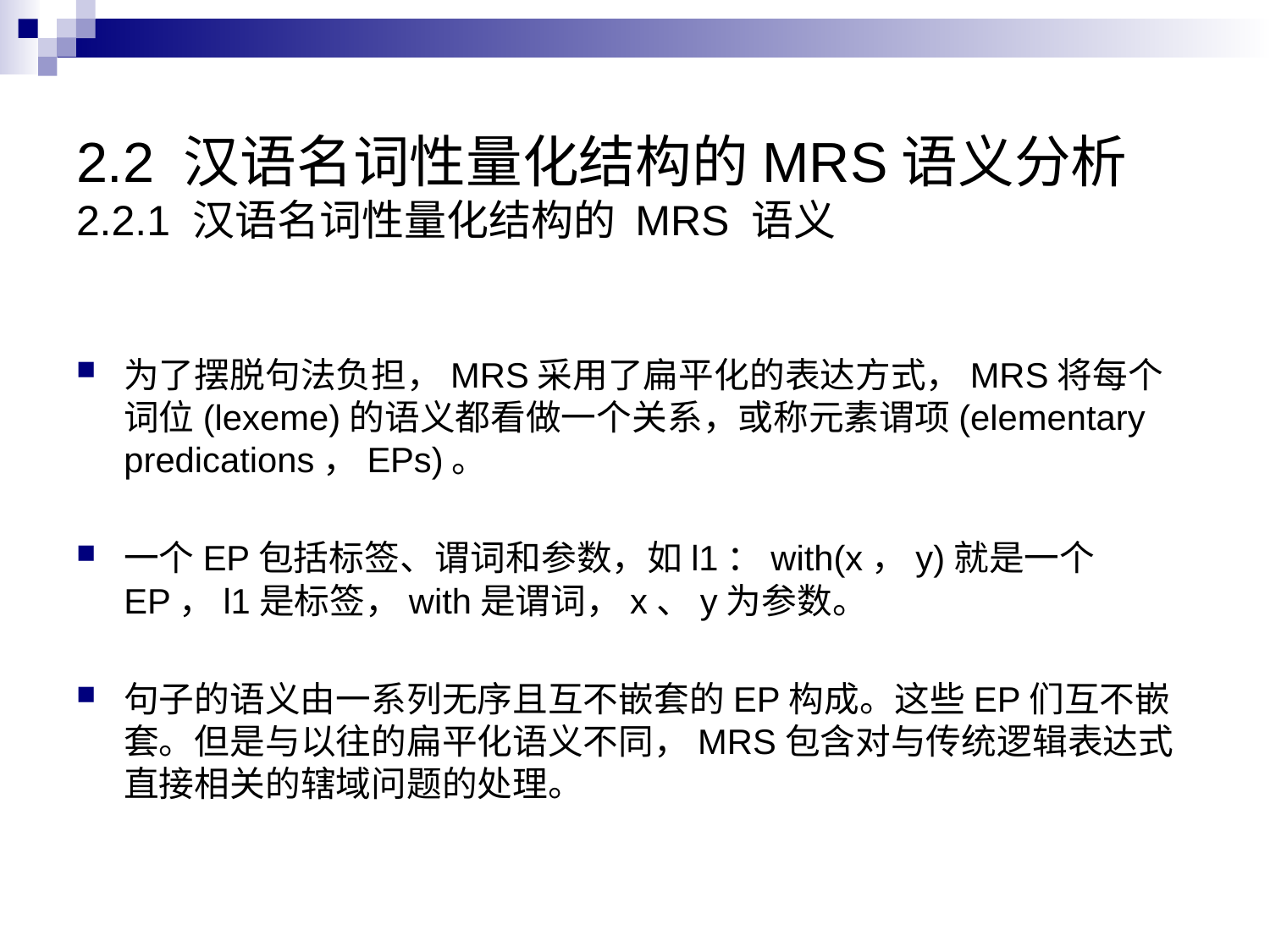

# 2.2 汉语名词性量化结构的MRS语义分析 2.2.1 汉语名词性量化结构的 MRS 语义
为了摆脱句法负担，MRS采用了扁平化的表达方式，MRS将每个词位(lexeme)的语义都看做一个关系，或称元素谓项(elementary predications，EPs)。

一个EP包括标签、谓词和参数，如l1：with(x，y)就是一个EP，l1是标签，with是谓词，x、y为参数。

句子的语义由一系列无序且互不嵌套的EP构成。这些EP们互不嵌套。但是与以往的扁平化语义不同，MRS包含对与传统逻辑表达式直接相关的辖域问题的处理。